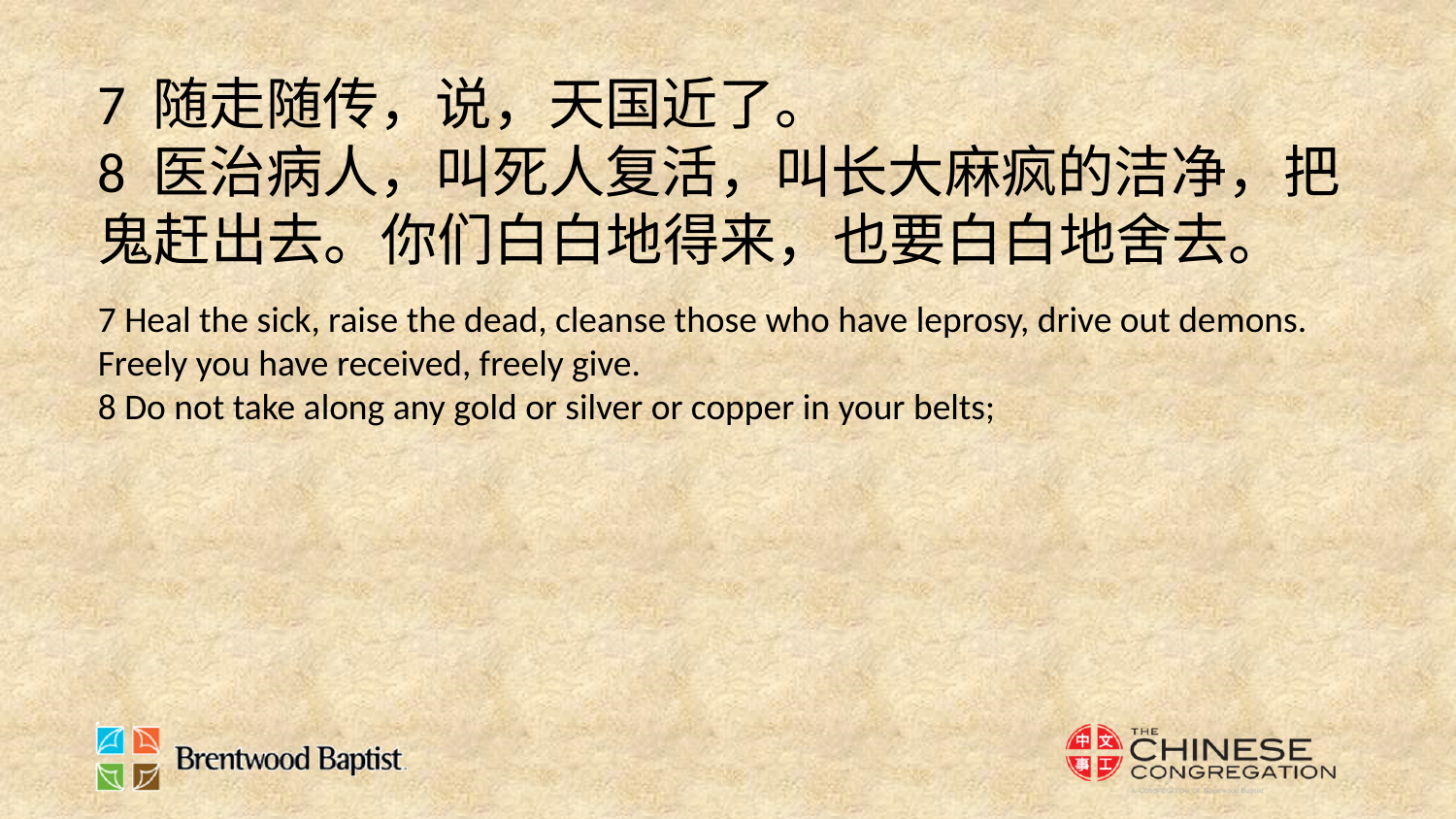

7 随走随传，说，天国近了。
8 医治病人，叫死人复活，叫长大麻疯的洁净，把鬼赶出去。你们白白地得来，也要白白地舍去。

7 Heal the sick, raise the dead, cleanse those who have leprosy, drive out demons. Freely you have received, freely give.
8 Do not take along any gold or silver or copper in your belts;